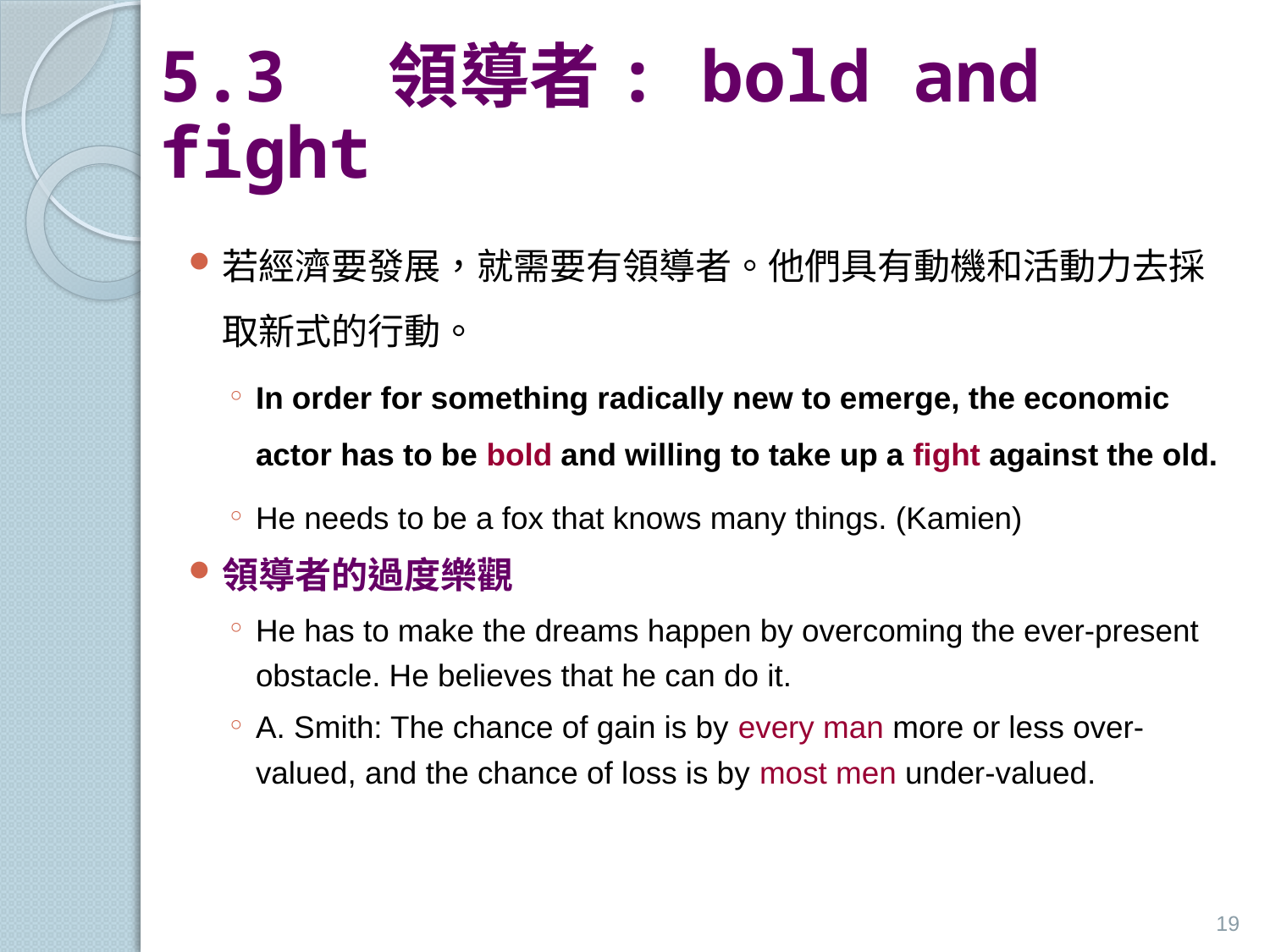

# 5.3  領導者: bold and fight
若經濟要發展，就需要有領導者。他們具有動機和活動力去採取新式的行動。
In order for something radically new to emerge, the economic actor has to be bold and willing to take up a fight against the old.
He needs to be a fox that knows many things. (Kamien)
領導者的過度樂觀
He has to make the dreams happen by overcoming the ever-present obstacle. He believes that he can do it.
A. Smith: The chance of gain is by every man more or less over-valued, and the chance of loss is by most men under-valued.

19